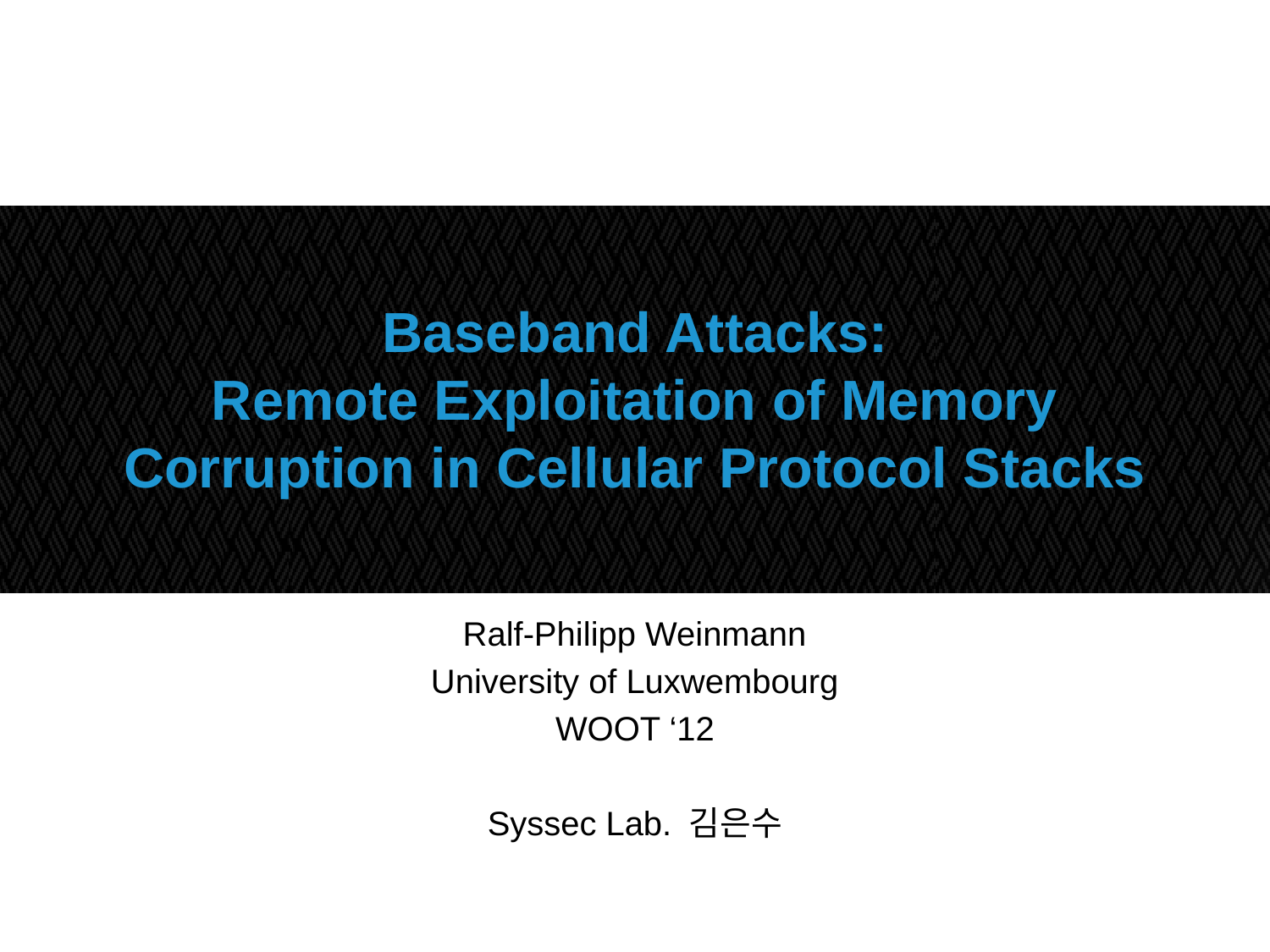

# Baseband Attacks: Remote Exploitation of Memory Corruption in Cellular Protocol Stacks
Ralf-Philipp Weinmann
University of Luxwembourg
WOOT ‘12

Syssec Lab. 김은수
1